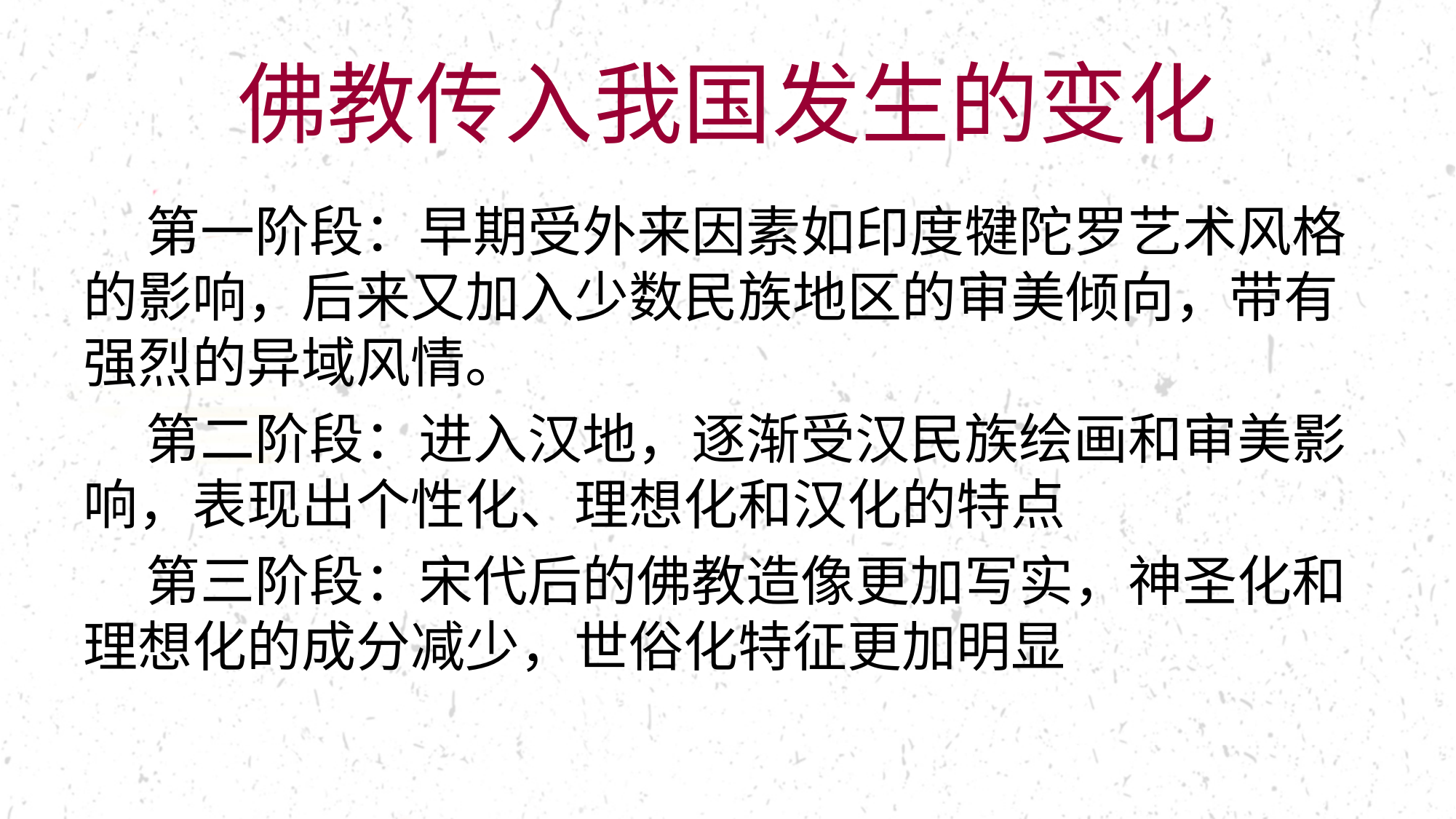

# 佛教传入我国发生的变化
    第一阶段：早期受外来因素如印度犍陀罗艺术风格的影响，后来又加入少数民族地区的审美倾向，带有强烈的异域风情。
    第二阶段：进入汉地，逐渐受汉民族绘画和审美影响，表现出个性化、理想化和汉化的特点
    第三阶段：宋代后的佛教造像更加写实，神圣化和理想化的成分减少，世俗化特征更加明显